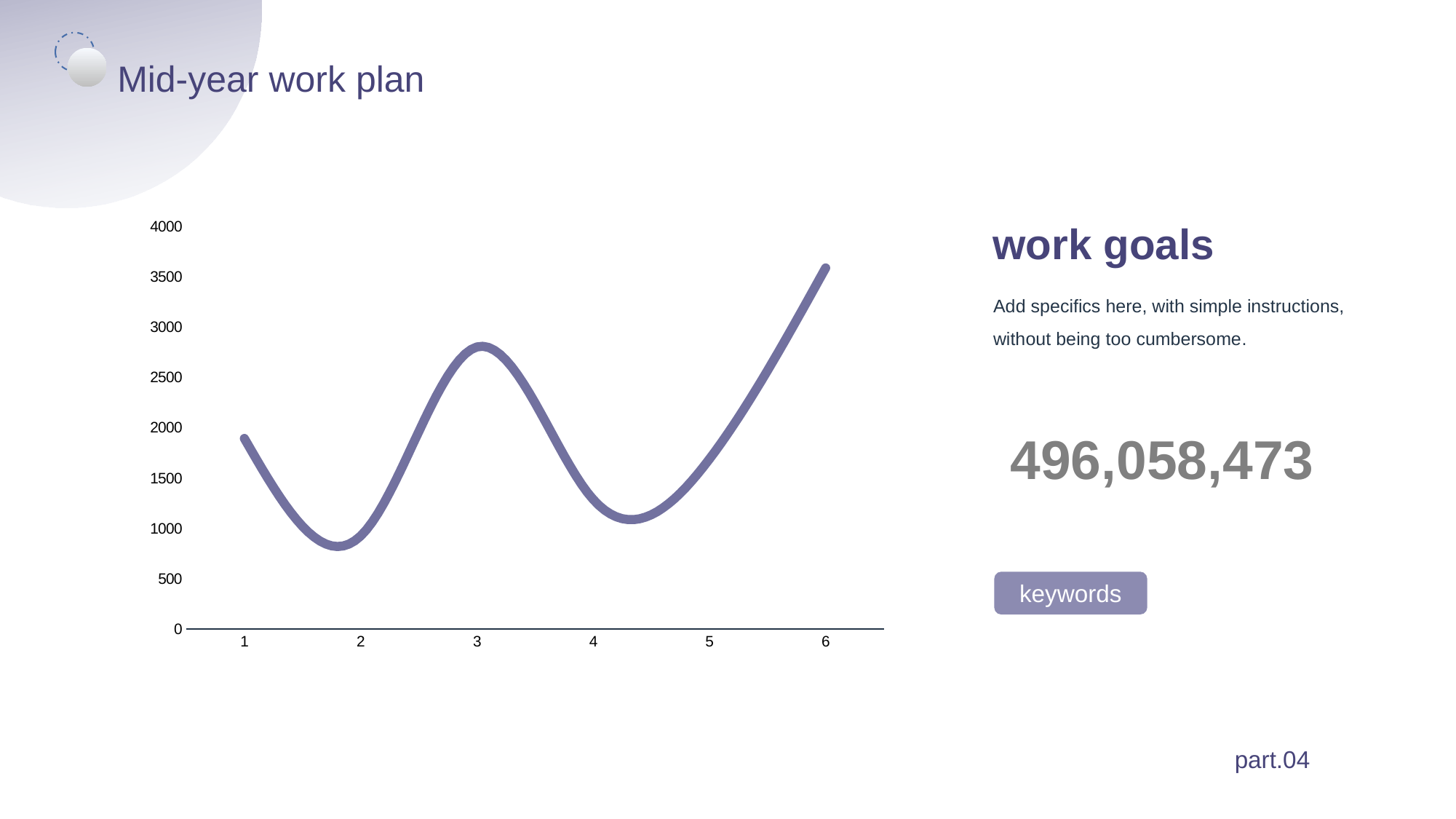

Mid-year work plan

work goals

### Chart

| Category | 系列 1 |
|---|---|
| 1 | 1895.0 |
| 2 | 926.0 |
| 3 | 2805.0 |
| 4 | 1290.0 |
| 5 | 1690.0 |
| 6 | 3590.0 |
Add specifics here, with simple instructions, without being too cumbersome.
496,058,473
keywords
part.04